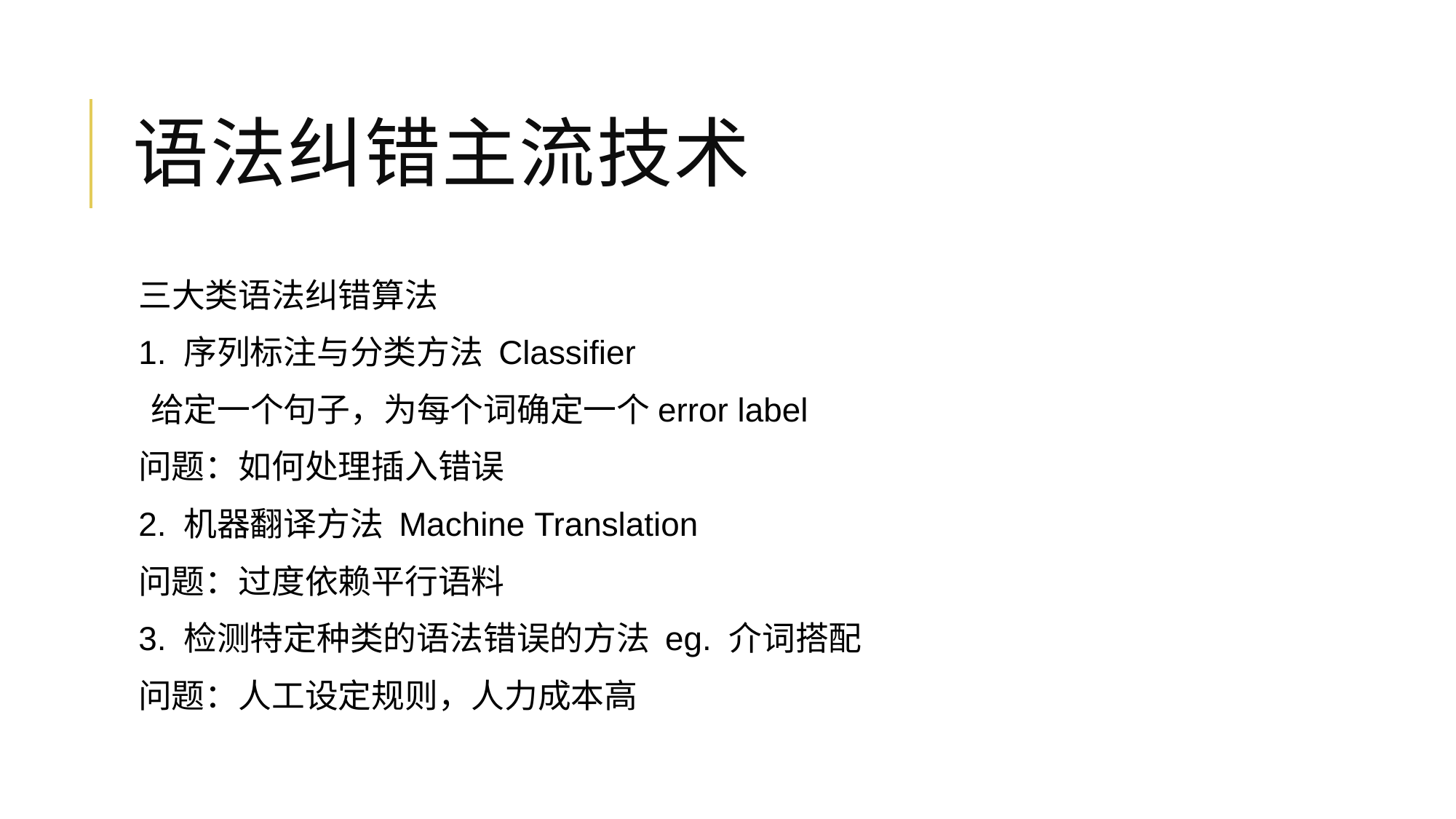

# 语法纠错主流技术
三大类语法纠错算法
1. 序列标注与分类方法 Classifier
  给定一个句子，为每个词确定一个error label
问题：如何处理插入错误
2. 机器翻译方法 Machine Translation
问题：过度依赖平行语料
3. 检测特定种类的语法错误的方法 eg. 介词搭配
问题：人工设定规则，人力成本高